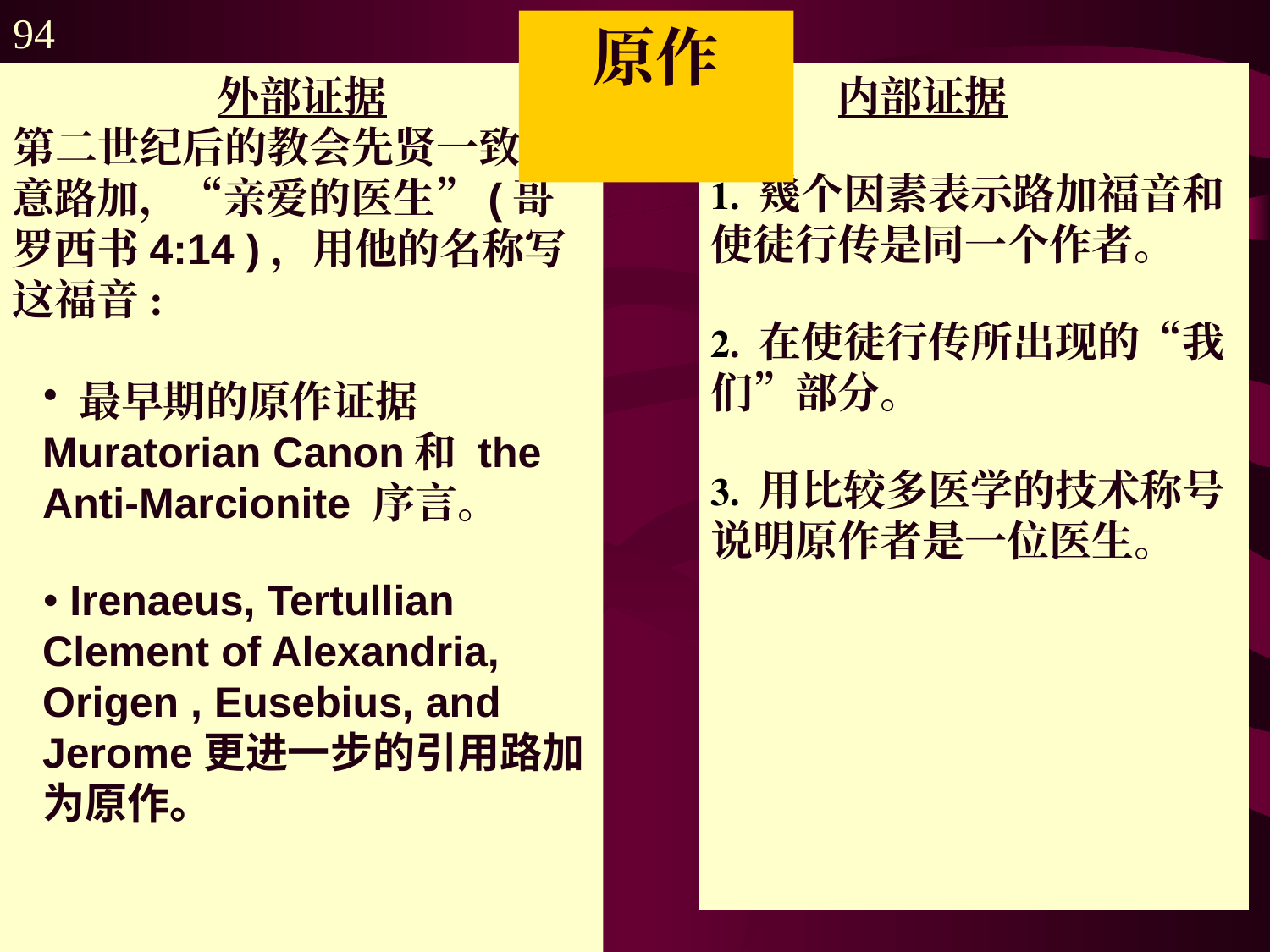

94
原作
外部证据
第二世纪后的教会先贤一致同意路加，“亲爱的医生”(哥罗西书4:14 )，用他的名称写这福音:

 最早期的原作证据Muratorian Canon和 the Anti-Marcionite 序言。

 Irenaeus, Tertullian  Clement of Alexandria, Origen , Eusebius, and Jerome更进一步的引用路加为原作。
	内部证据

1. 幾个因素表示路加福音和使徒行传是同一个作者。

2. 在使徒行传所出现的“我们”部分。

3. 用比较多医学的技术称号说明原作者是一位医生。